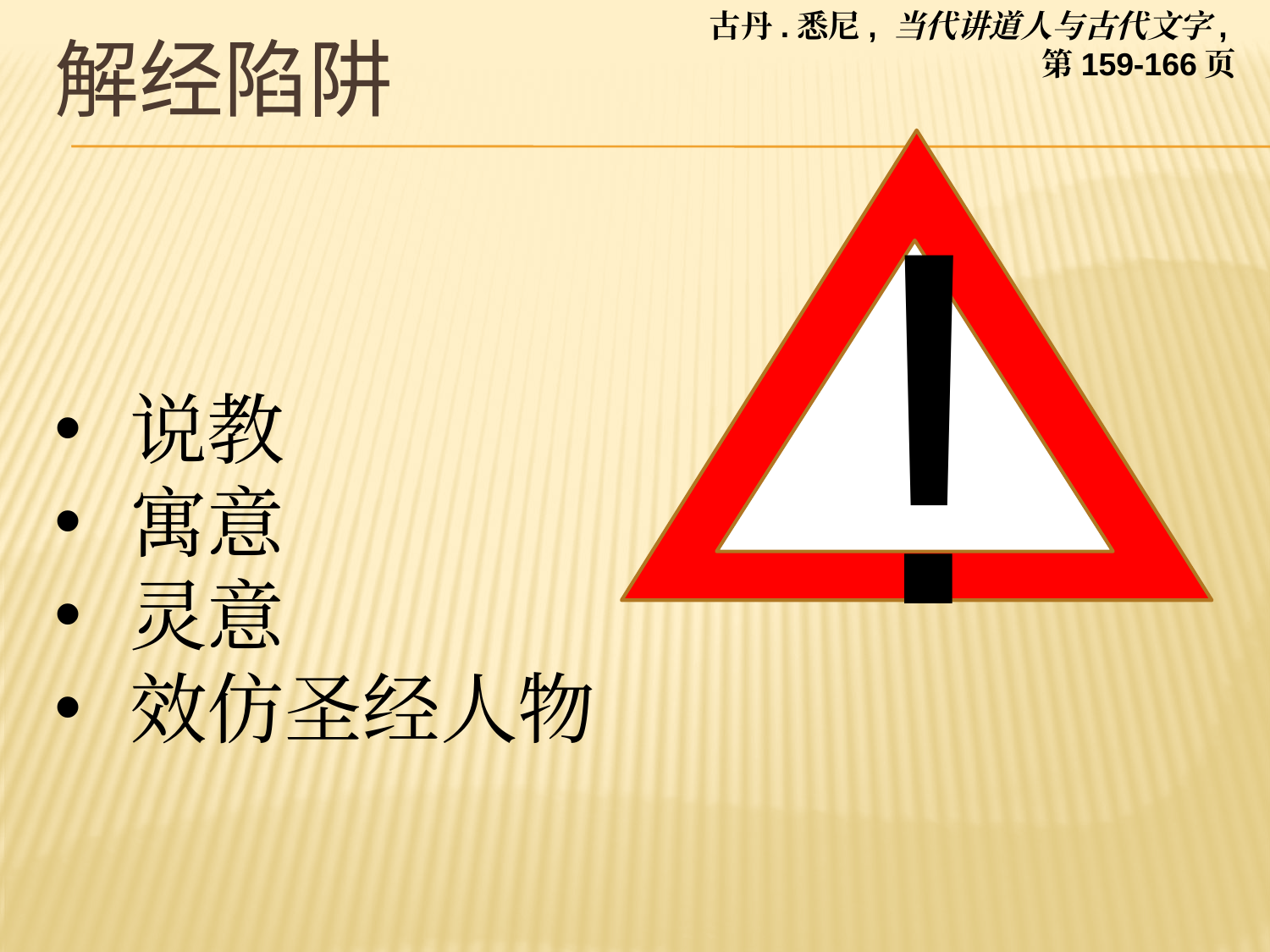

古丹.悉尼, 当代讲道人与古代文字,
第159-166页
# 解经陷阱
!

说教
寓意
灵意
效仿圣经人物